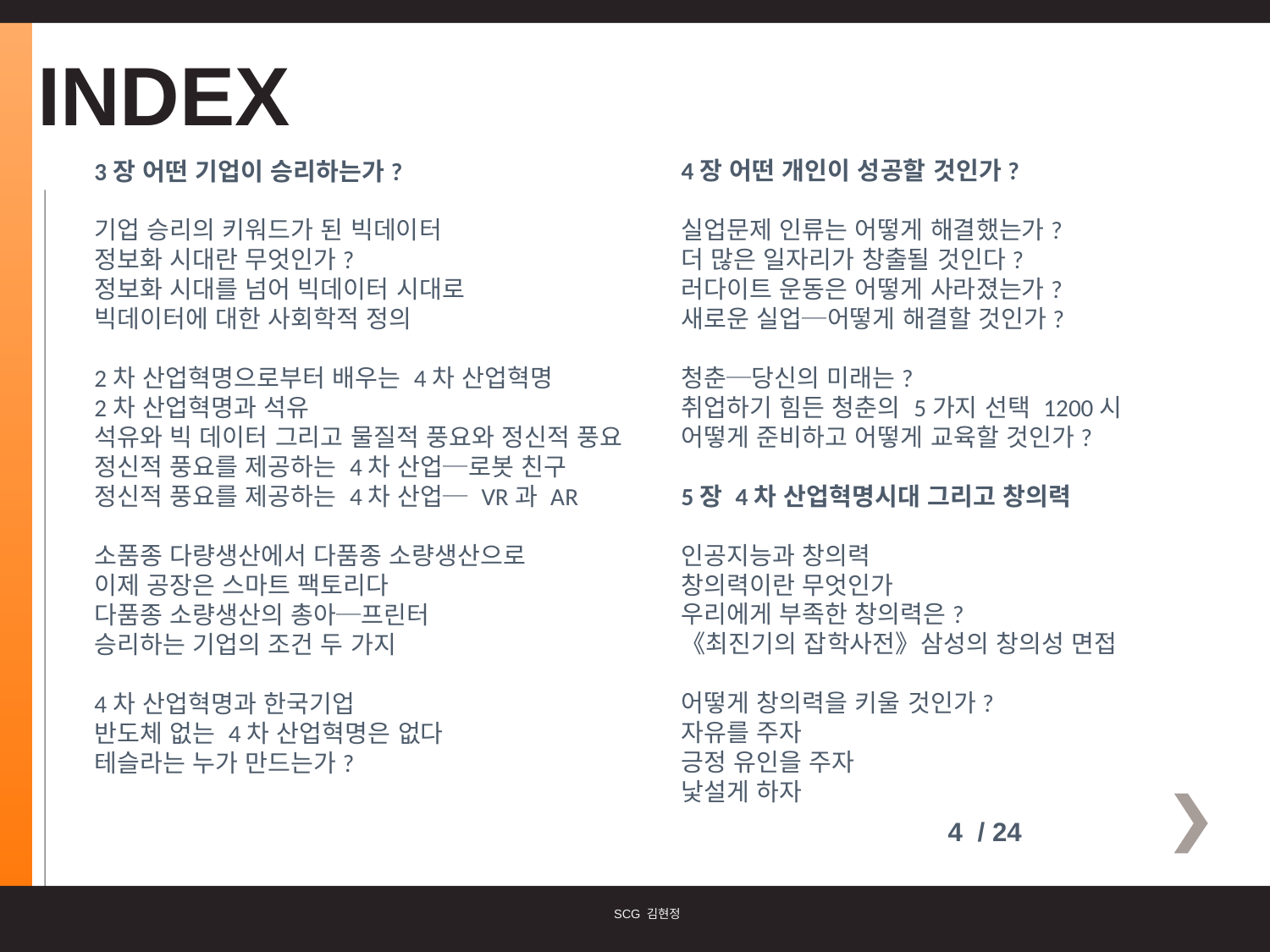

INDEX
4장 어떤 개인이 성공할 것인가?
실업문제 인류는 어떻게 해결했는가?
더 많은 일자리가 창출될 것인다?
러다이트 운동은 어떻게 사라졌는가?
새로운 실업─어떻게 해결할 것인가?
청춘─당신의 미래는?
취업하기 힘든 청춘의 5가지 선택 1200시
어떻게 준비하고 어떻게 교육할 것인가?
5장 4차 산업혁명시대 그리고 창의력
인공지능과 창의력
창의력이란 무엇인가
우리에게 부족한 창의력은?
《최진기의 잡학사전》삼성의 창의성 면접
어떻게 창의력을 키울 것인가?
자유를 주자
긍정 유인을 주자
낯설게 하자

3장 어떤 기업이 승리하는가?
기업 승리의 키워드가 된 빅데이터
정보화 시대란 무엇인가?
정보화 시대를 넘어 빅데이터 시대로
빅데이터에 대한 사회학적 정의
2차 산업혁명으로부터 배우는 4차 산업혁명
2차 산업혁명과 석유
석유와 빅 데이터 그리고 물질적 풍요와 정신적 풍요
정신적 풍요를 제공하는 4차 산업─로봇 친구
정신적 풍요를 제공하는 4차 산업─ VR과 AR
소품종 다량생산에서 다품종 소량생산으로
이제 공장은 스마트 팩토리다
다품종 소량생산의 총아─프린터
승리하는 기업의 조건 두 가지
4차 산업혁명과 한국기업
반도체 없는 4차 산업혁명은 없다
테슬라는 누가 만드는가?
4  / 24
SCG 김현정